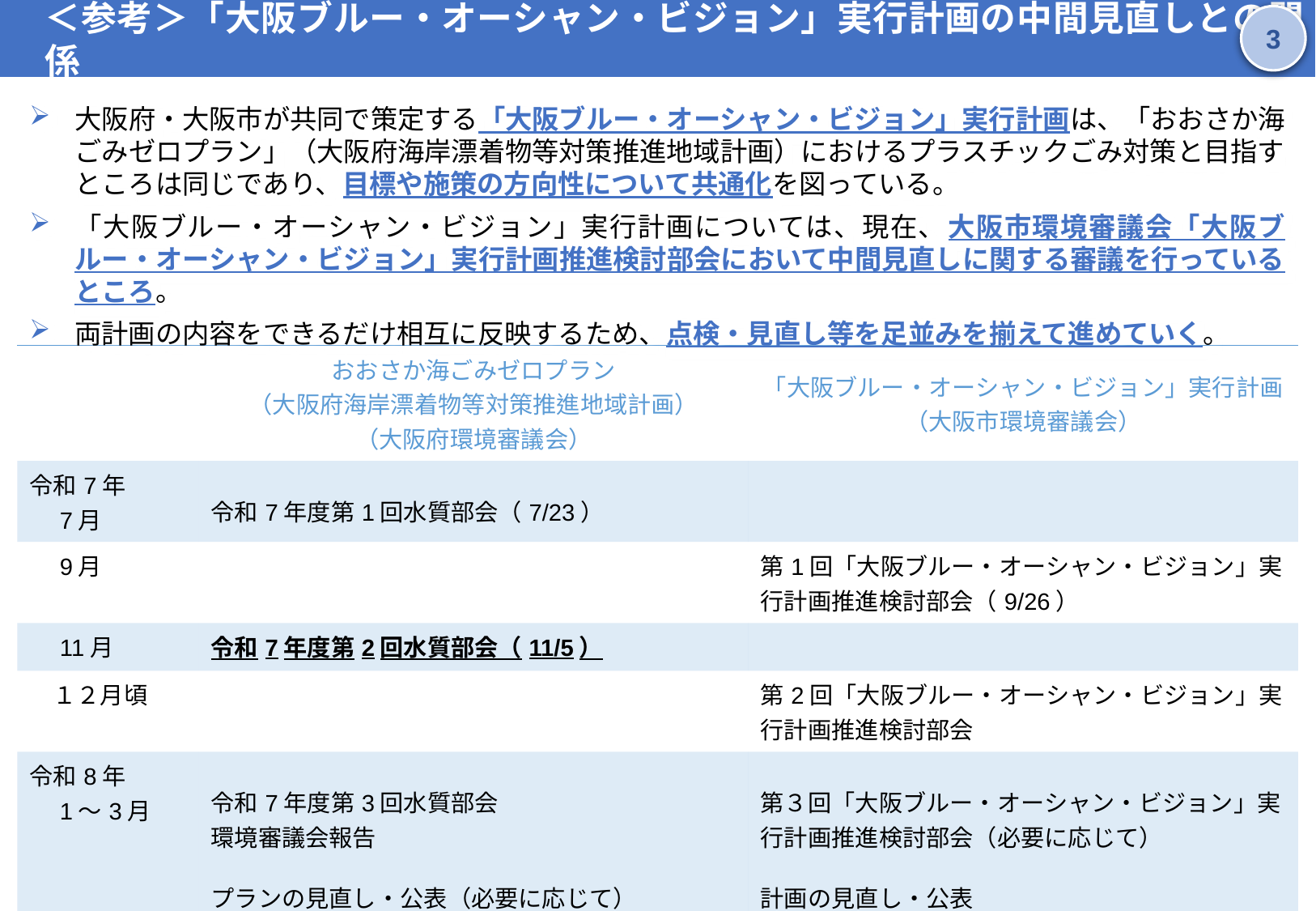

＜参考＞「大阪ブルー・オーシャン・ビジョン」実行計画の中間見直しとの関係
3
大阪府・大阪市が共同で策定する「大阪ブルー・オーシャン・ビジョン」実行計画は、「おおさか海ごみゼロプラン」（大阪府海岸漂着物等対策推進地域計画）におけるプラスチックごみ対策と目指すところは同じであり、目標や施策の方向性について共通化を図っている。
「大阪ブルー・オーシャン・ビジョン」実行計画については、現在、大阪市環境審議会「大阪ブルー・オーシャン・ビジョン」実行計画推進検討部会において中間見直しに関する審議を行っているところ。
両計画の内容をできるだけ相互に反映するため、点検・見直し等を足並みを揃えて進めていく。
|  | おおさか海ごみゼロプラン （大阪府海岸漂着物等対策推進地域計画） （大阪府環境審議会） | 「大阪ブルー・オーシャン・ビジョン」実行計画 （大阪市環境審議会） |
| --- | --- | --- |
| 令和7年 　7月 | 令和7年度第1回水質部会（7/23） |  |
| 9月 |  | 第1回「大阪ブルー・オーシャン・ビジョン」実行計画推進検討部会（9/26） |
| 11月 | 令和7年度第2回水質部会（11/5） |  |
| １２月頃 |  | 第2回「大阪ブルー・オーシャン・ビジョン」実行計画推進検討部会 |
| 令和8年 　1～3月 | 令和7年度第3回水質部会 環境審議会報告 プランの見直し・公表（必要に応じて） | 第３回「大阪ブルー・オーシャン・ビジョン」実行計画推進検討部会（必要に応じて） 計画の見直し・公表 |